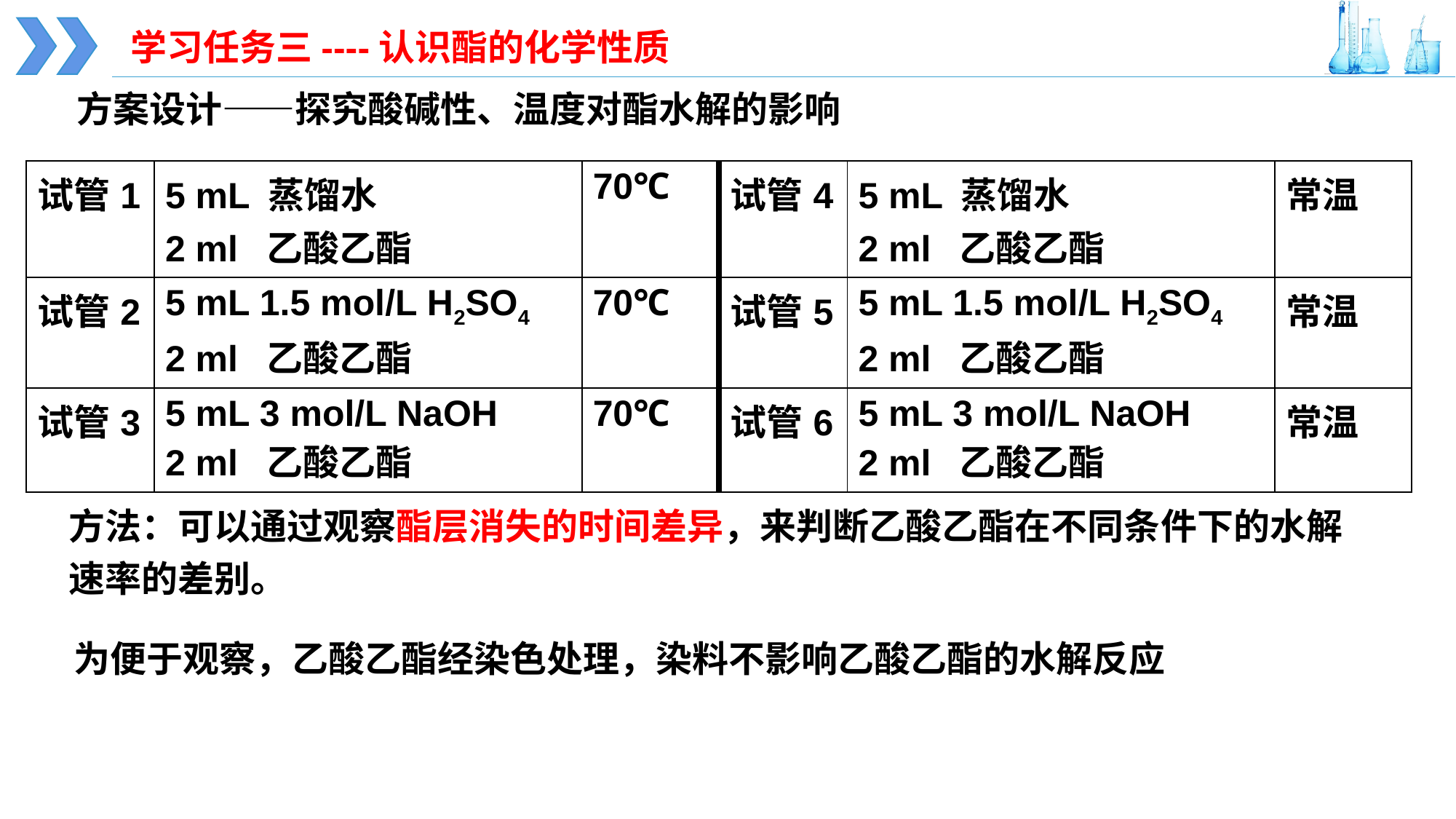

学习任务三----认识酯的化学性质
方案设计——探究酸碱性、温度对酯水解的影响
| 试管1 | 5 mL 蒸馏水 2 ml 乙酸乙酯 | 70℃ | 试管4 | 5 mL 蒸馏水 2 ml 乙酸乙酯 | 常温 |
| --- | --- | --- | --- | --- | --- |
| 试管2 | 5 mL 1.5 mol/L H2SO4 2 ml 乙酸乙酯 | 70℃ | 试管5 | 5 mL 1.5 mol/L H2SO4 2 ml 乙酸乙酯 | 常温 |
| 试管3 | 5 mL 3 mol/L NaOH 2 ml 乙酸乙酯 | 70℃ | 试管6 | 5 mL 3 mol/L NaOH 2 ml 乙酸乙酯 | 常温 |
方法：可以通过观察酯层消失的时间差异，来判断乙酸乙酯在不同条件下的水解速率的差别。
为便于观察，乙酸乙酯经染色处理，染料不影响乙酸乙酯的水解反应